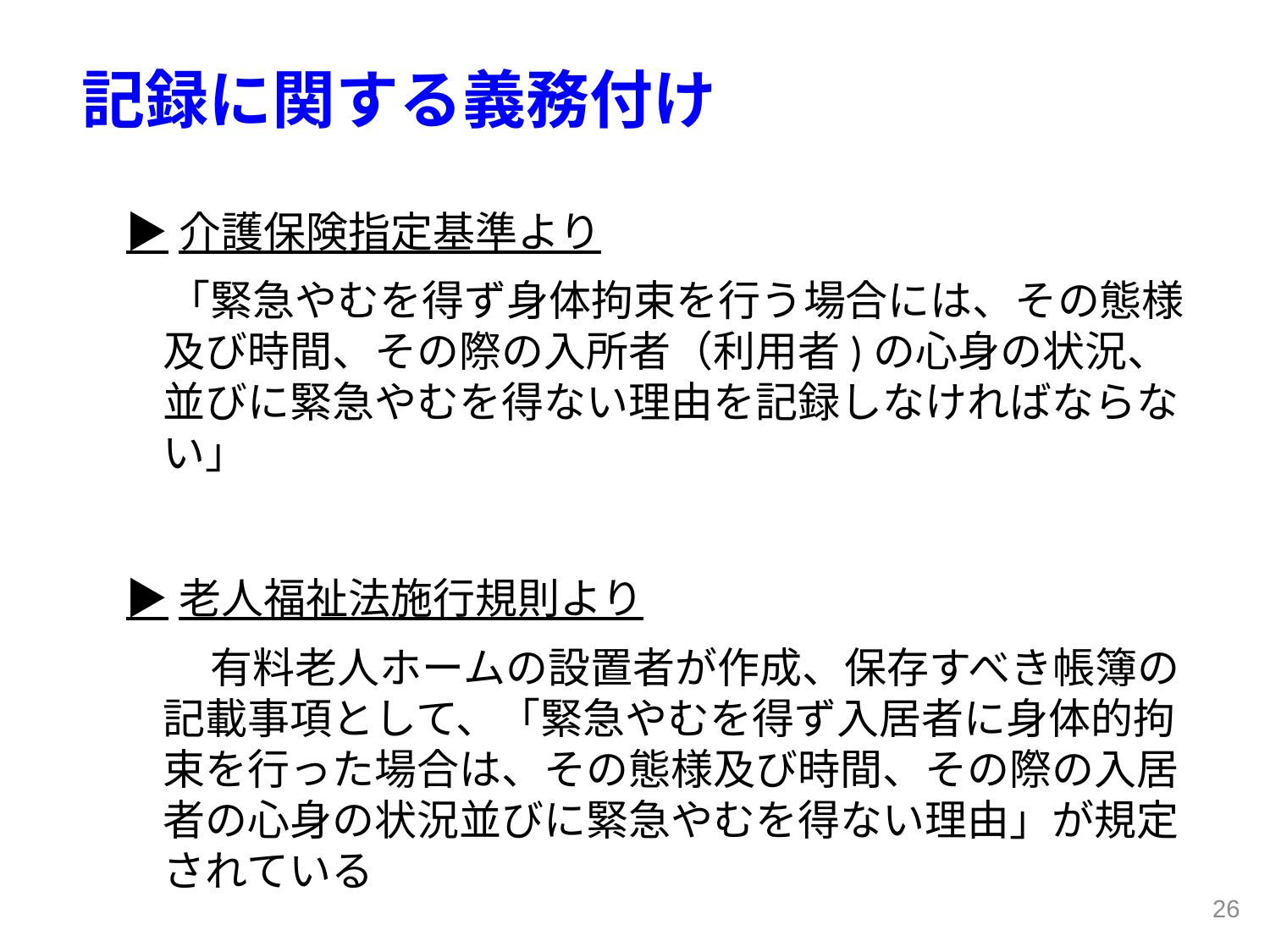

記録に関する義務付け
▶介護保険指定基準より
　「緊急やむを得ず身体拘束を行う場合には、その態様及び時間、その際の入所者（利用者)の心身の状況、並びに緊急やむを得ない理由を記録しなければならない」

▶老人福祉法施行規則より
　　有料老人ホームの設置者が作成、保存すべき帳簿の記載事項として、「緊急やむを得ず入居者に身体的拘束を行った場合は、その態様及び時間、その際の入居者の心身の状況並びに緊急やむを得ない理由」が規定されている

26